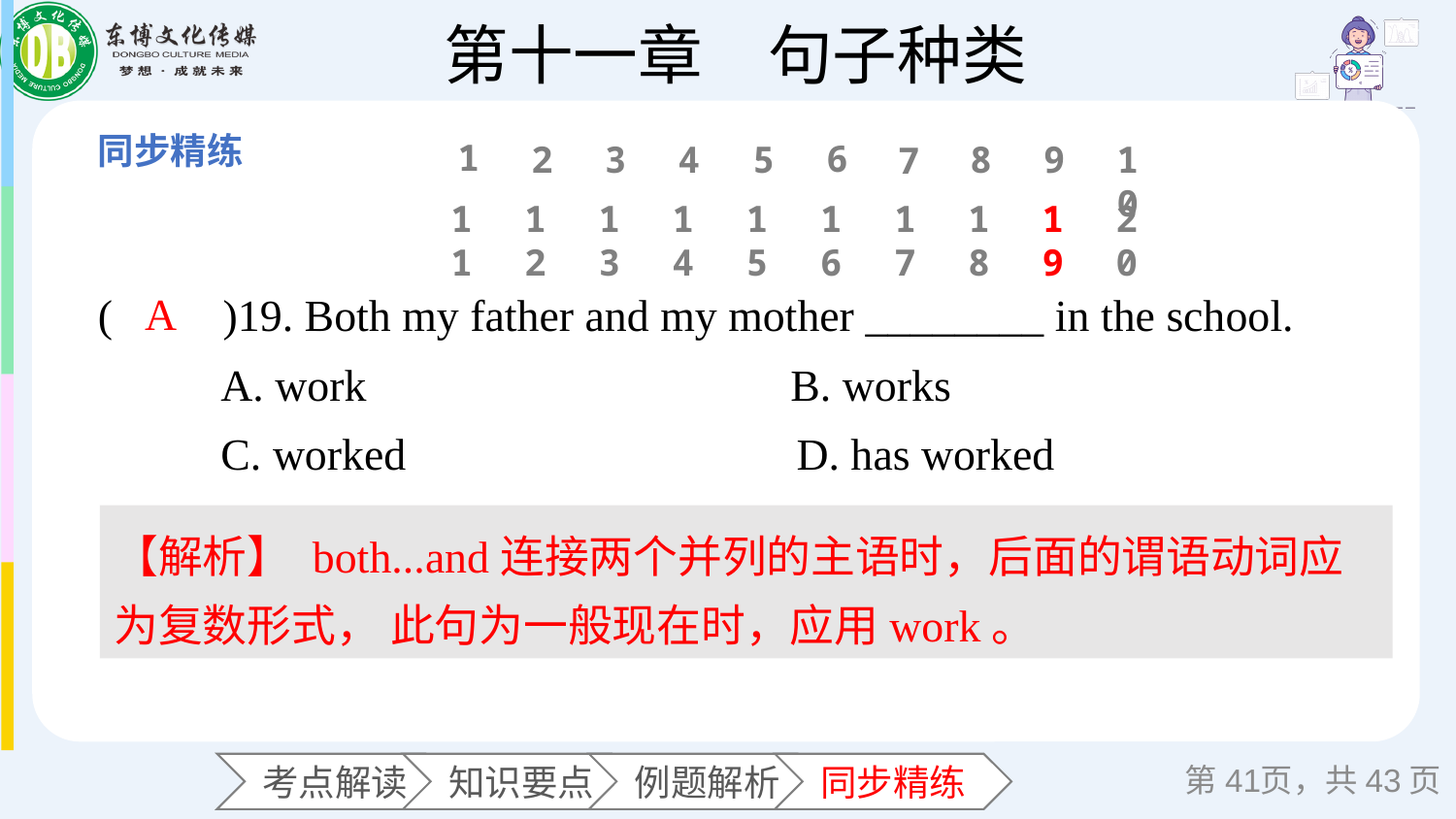

1
6
2
3
4
5
8
9
10
7
11
12
13
14
15
16
17
18
19
20
(　　)19. Both my father and my mother ________ in the school.
           A. work                                      B. works
           C. worked                                   D. has worked
A
【解析】 both...and连接两个并列的主语时，后面的谓语动词应为复数形式， 此句为一般现在时，应用work。
第41页，共43页